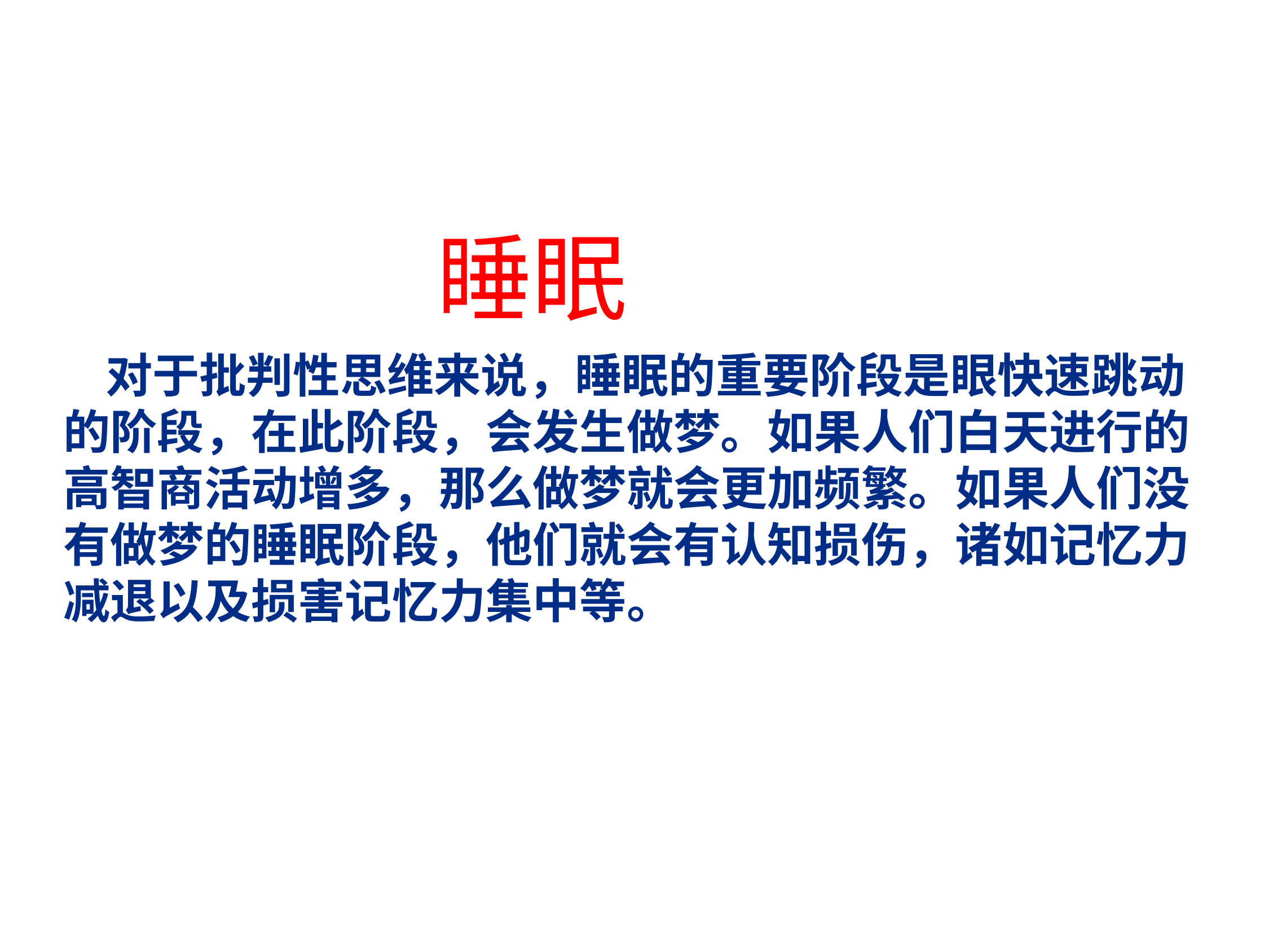

# 睡眠

      对于批判性思维来说，睡眠的重要阶段是眼快速跳动的阶段，在此阶段，会发生做梦。如果人们白天进行的高智商活动增多，那么做梦就会更加频繁。如果人们没有做梦的睡眠阶段，他们就会有认知损伤，诸如记忆力减退以及损害记忆力集中等。